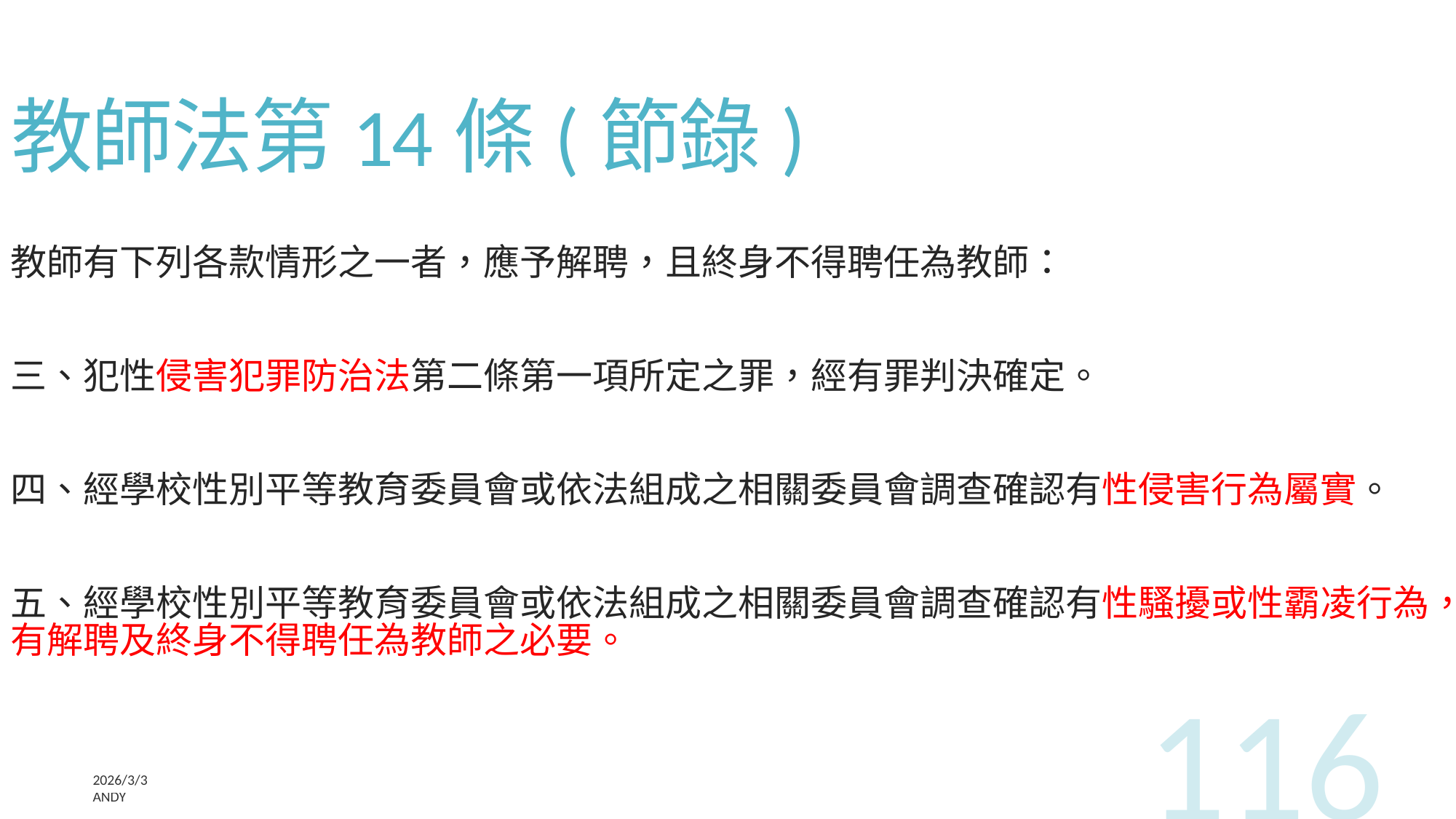

教師法第14條(節錄)
教師有下列各款情形之一者，應予解聘，且終身不得聘任為教師：

三、犯性侵害犯罪防治法第二條第一項所定之罪，經有罪判決確定。

四、經學校性別平等教育委員會或依法組成之相關委員會調查確認有性侵害行為屬實。

五、經學校性別平等教育委員會或依法組成之相關委員會調查確認有性騷擾或性霸凌行為，有解聘及終身不得聘任為教師之必要。

116
2026/3/3
Andy